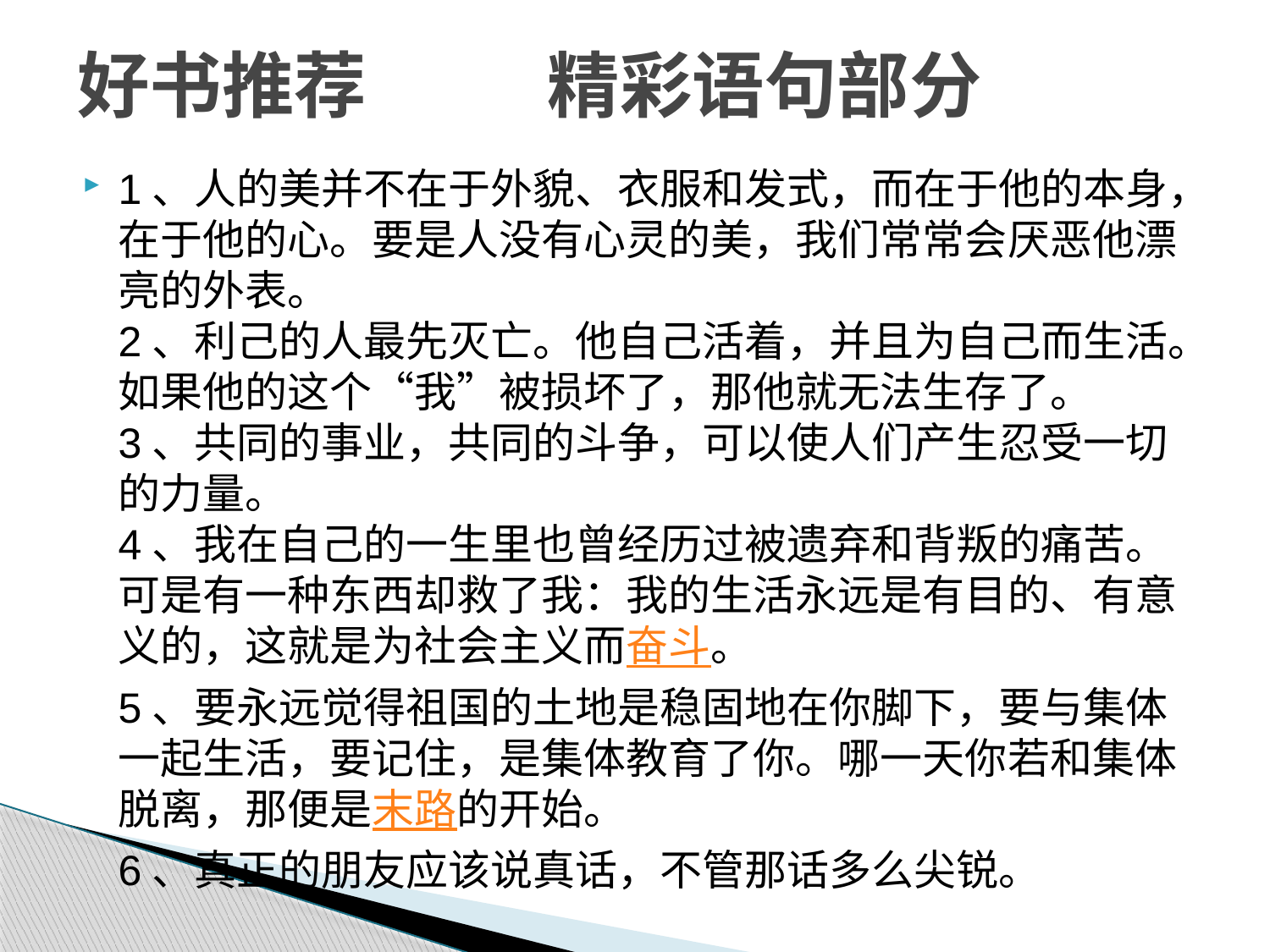

# 好书推荐           精彩语句部分
1、人的美并不在于外貌、衣服和发式，而在于他的本身，在于他的心。要是人没有心灵的美，我们常常会厌恶他漂亮的外表。
2、利己的人最先灭亡。他自己活着，并且为自己而生活。如果他的这个“我”被损坏了，那他就无法生存了。
3、共同的事业，共同的斗争，可以使人们产生忍受一切的力量。
4、我在自己的一生里也曾经历过被遗弃和背叛的痛苦。可是有一种东西却救了我：我的生活永远是有目的、有意义的，这就是为社会主义而奋斗。
5、要永远觉得祖国的土地是稳固地在你脚下，要与集体一起生活，要记住，是集体教育了你。哪一天你若和集体脱离，那便是末路的开始。
6、真正的朋友应该说真话，不管那话多么尖锐。